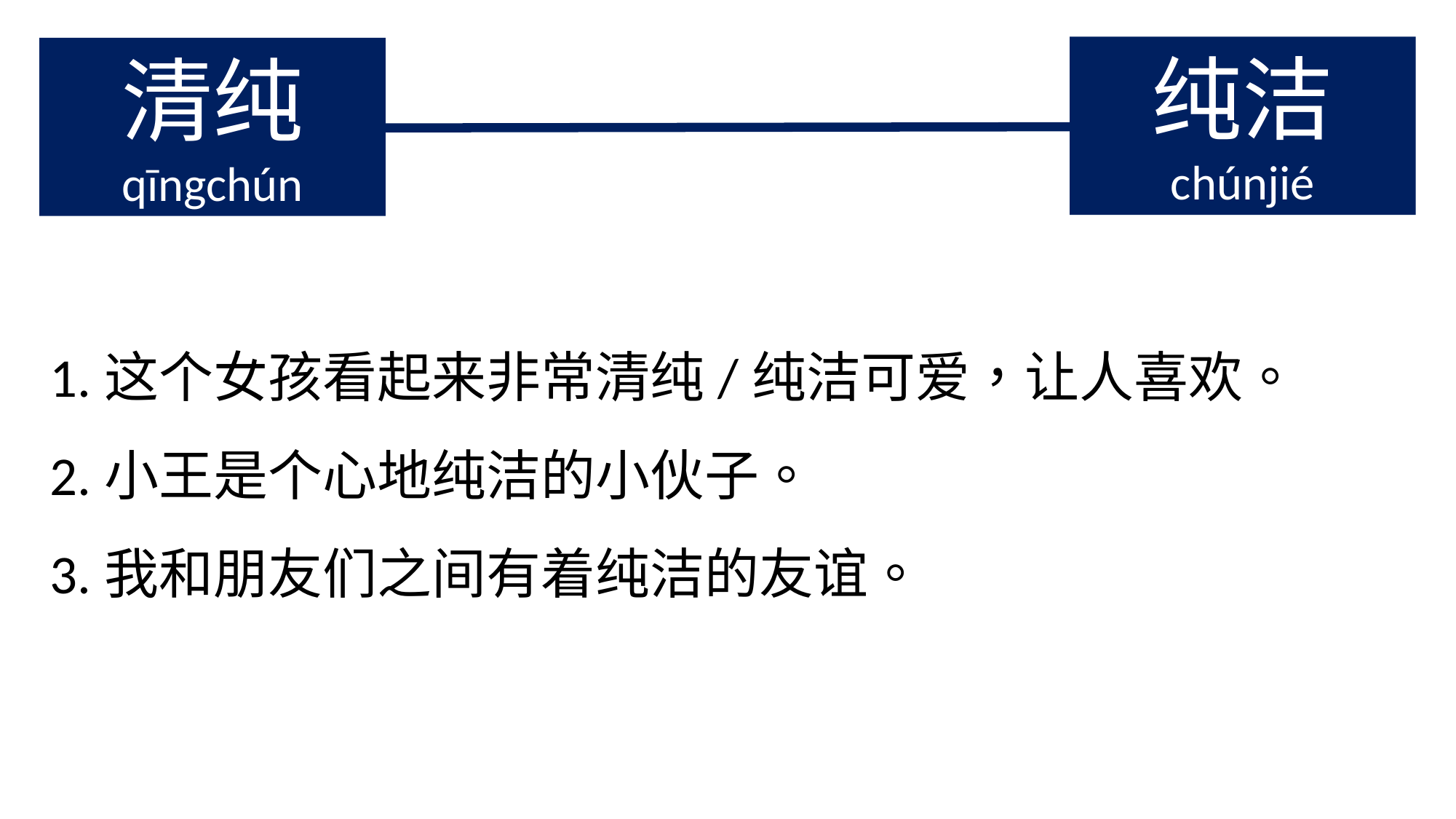

纯洁
chúnjié
清纯
qīngchún
1.这个女孩看起来非常清纯/纯洁可爱，让人喜欢。
2.小王是个心地纯洁的小伙子。
3.我和朋友们之间有着纯洁的友谊。